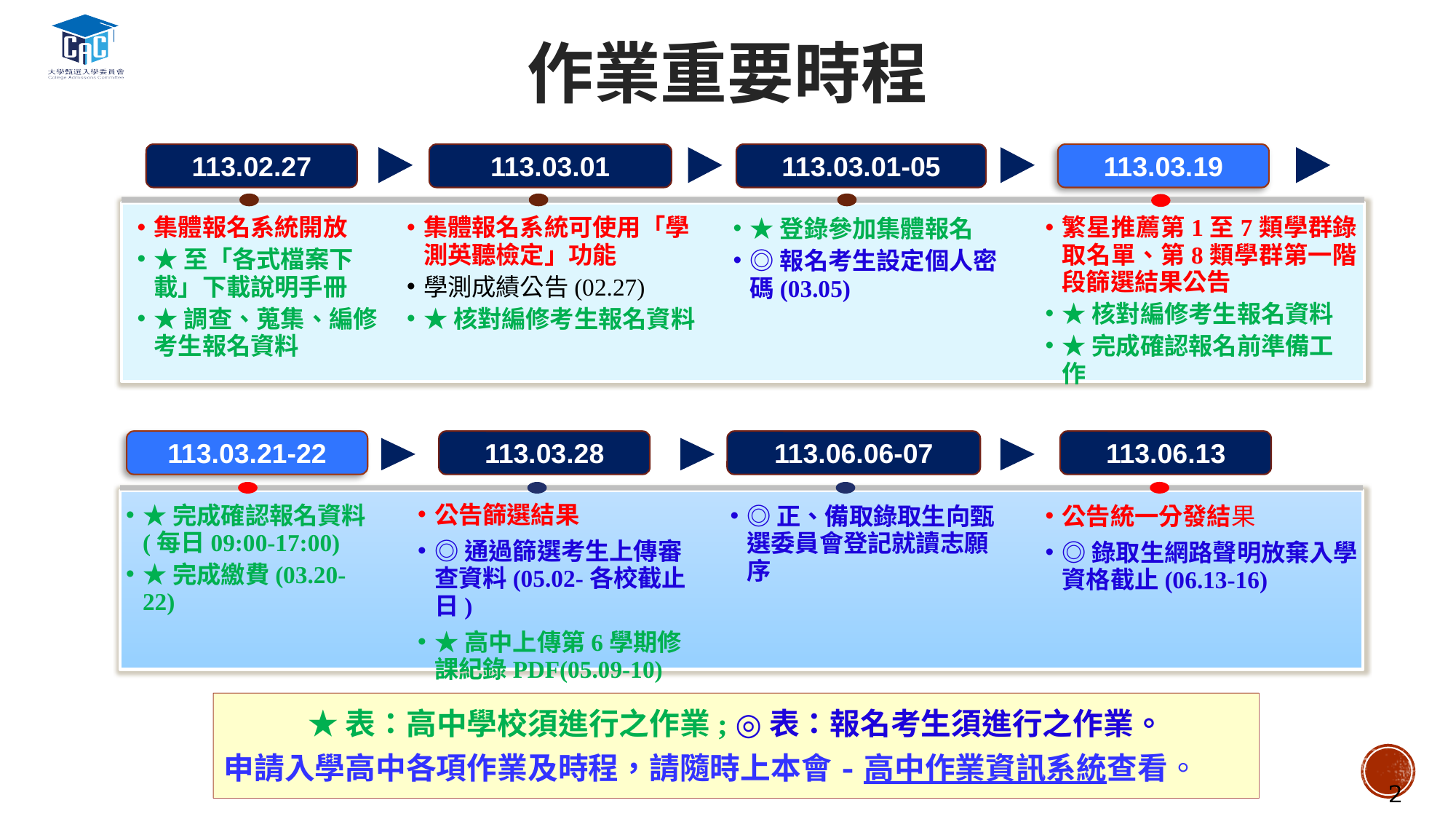

作業重要時程
113.02.27
113.03.01
113.03.01-05
113.03.19

集體報名系統可使用「學測英聽檢定」功能
學測成績公告(02.27)
★核對編修考生報名資料
集體報名系統開放
★至「各式檔案下載」下載說明手冊
★調查、蒐集、編修考生報名資料
繁星推薦第1至7類學群錄取名單、第8類學群第一階段篩選結果公告
★核對編修考生報名資料
★完成確認報名前準備工作
★登錄參加集體報名
◎報名考生設定個人密碼(03.05)
113.03.21-22
113.03.28
113.06.06-07
113.06.13

公告篩選結果
◎通過篩選考生上傳審查資料(05.02-各校截止日)
★高中上傳第6學期修課紀錄PDF(05.09-10)
★完成確認報名資料(每日09:00-17:00)
★完成繳費(03.20-22)
◎正、備取錄取生向甄選委員會登記就讀志願序
公告統一分發結果
◎錄取生網路聲明放棄入學資格截止(06.13-16)
★表：高中學校須進行之作業; ◎表：報名考生須進行之作業。
申請入學高中各項作業及時程，請隨時上本會-高中作業資訊系統查看。